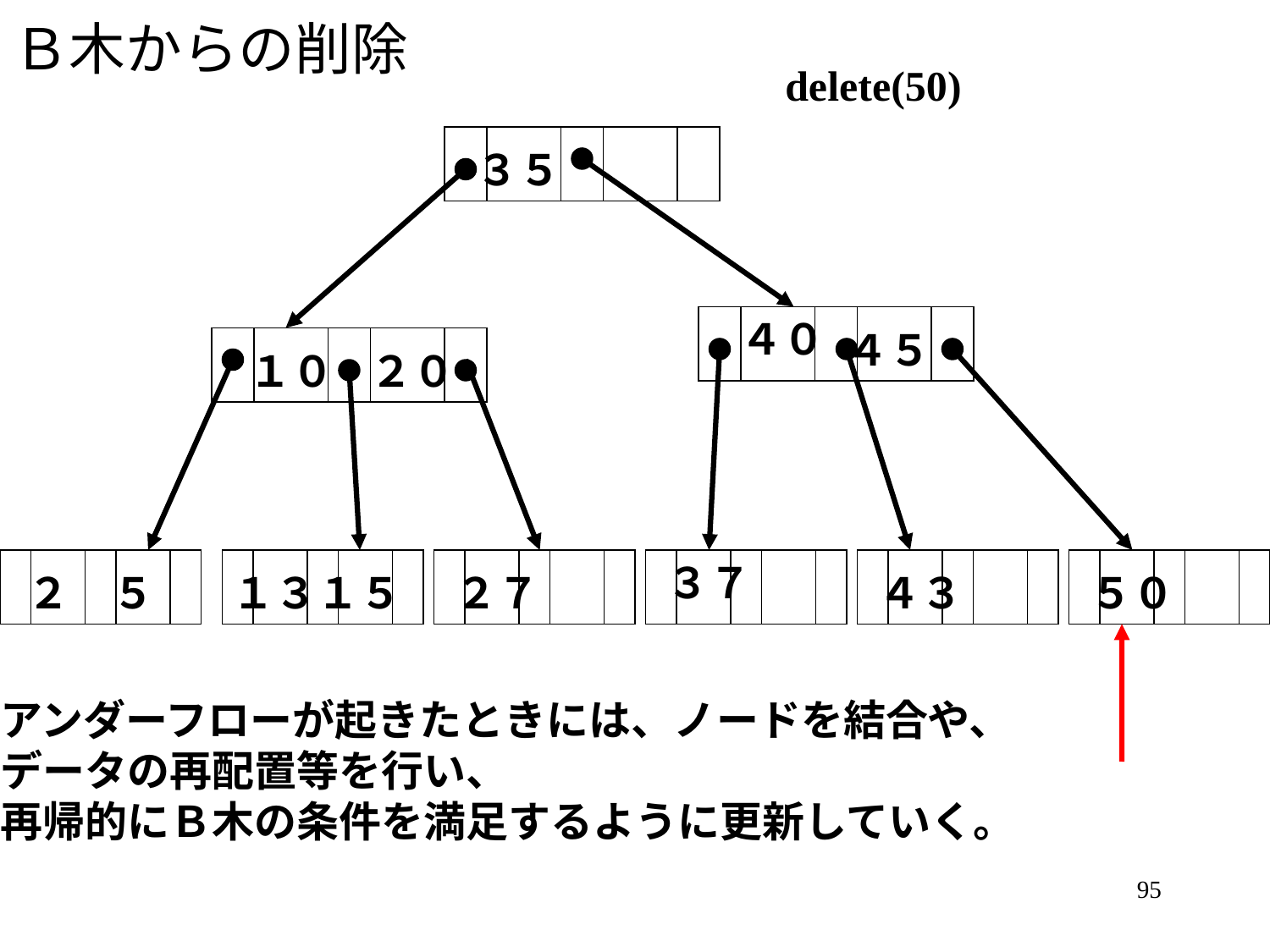

# Ｂ木からの削除
delete(50)

３５

４０
４５

１０
２０

３７

２
５
１３
１５
２７
４３
５０

アンダーフローが起きたときには、ノードを結合や、
データの再配置等を行い、
再帰的にＢ木の条件を満足するように更新していく。
95